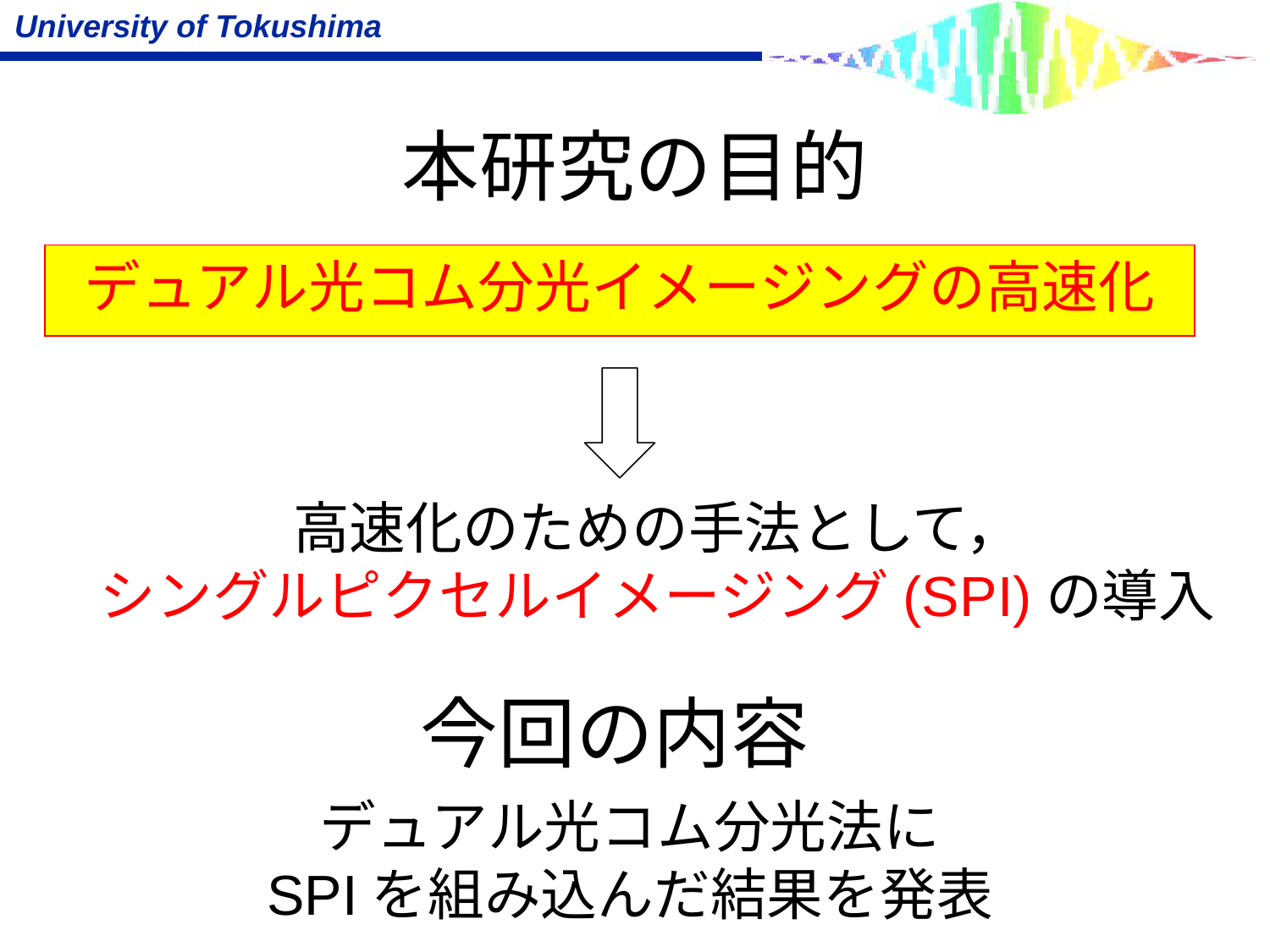

# 本研究の目的
デュアル光コム分光イメージングの高速化

高速化のための手法として，
シングルピクセルイメージング(SPI)の導入
今回の内容
デュアル光コム分光法に
SPIを組み込んだ結果を発表